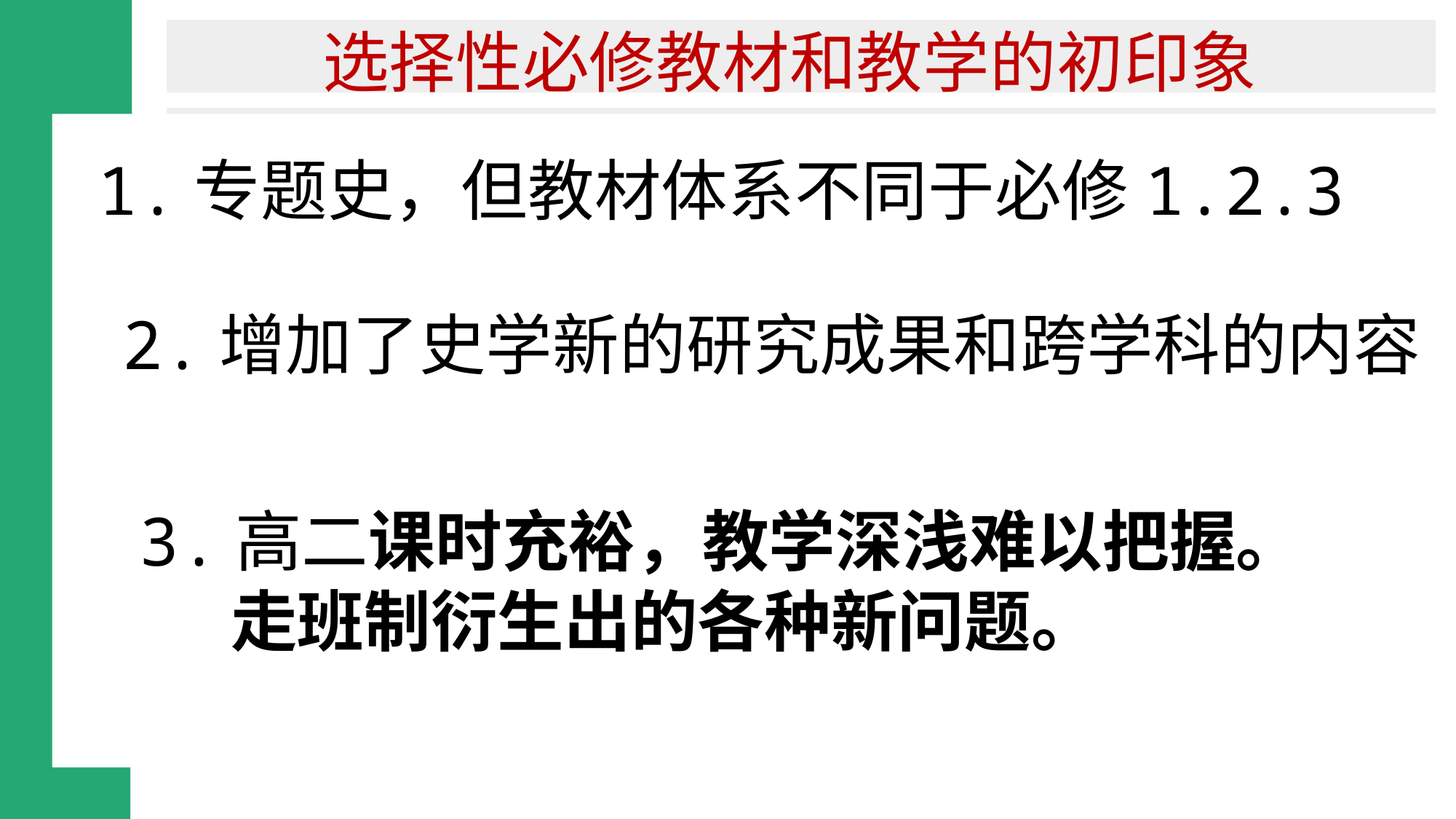

选择性必修教材和教学的初印象
1.专题史，但教材体系不同于必修1.2.3
2.增加了史学新的研究成果和跨学科的内容
3.高二课时充裕，教学深浅难以把握。
     走班制衍生出的各种新问题。